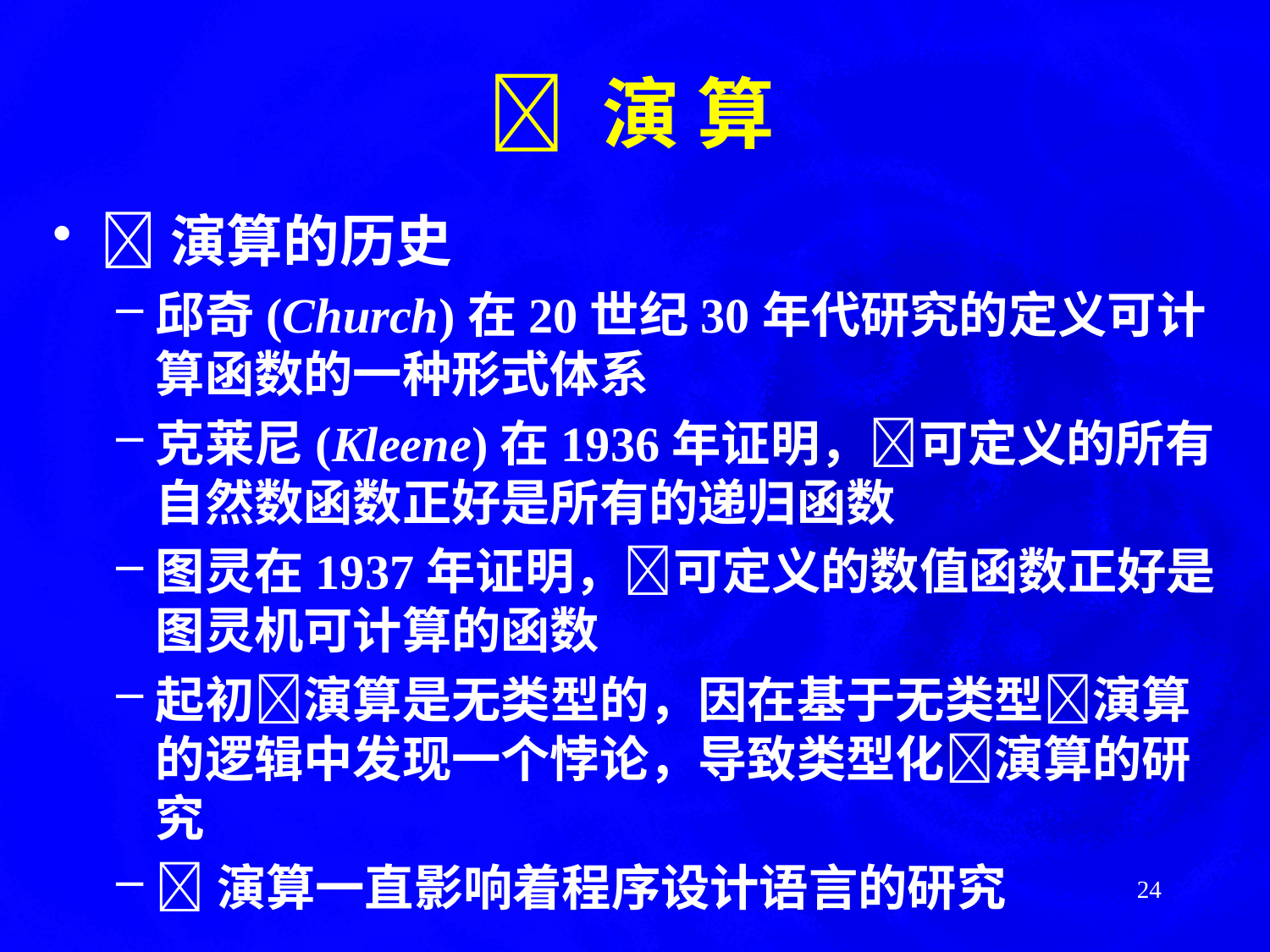

# λ 演 算
λ演算的历史
邱奇(Church)在20世纪30年代研究的定义可计算函数的一种形式体系
克莱尼(Kleene)在1936年证明，λ可定义的所有自然数函数正好是所有的递归函数
图灵在1937年证明，λ可定义的数值函数正好是图灵机可计算的函数
起初λ演算是无类型的，因在基于无类型λ演算的逻辑中发现一个悖论，导致类型化λ演算的研究
λ演算一直影响着程序设计语言的研究
24